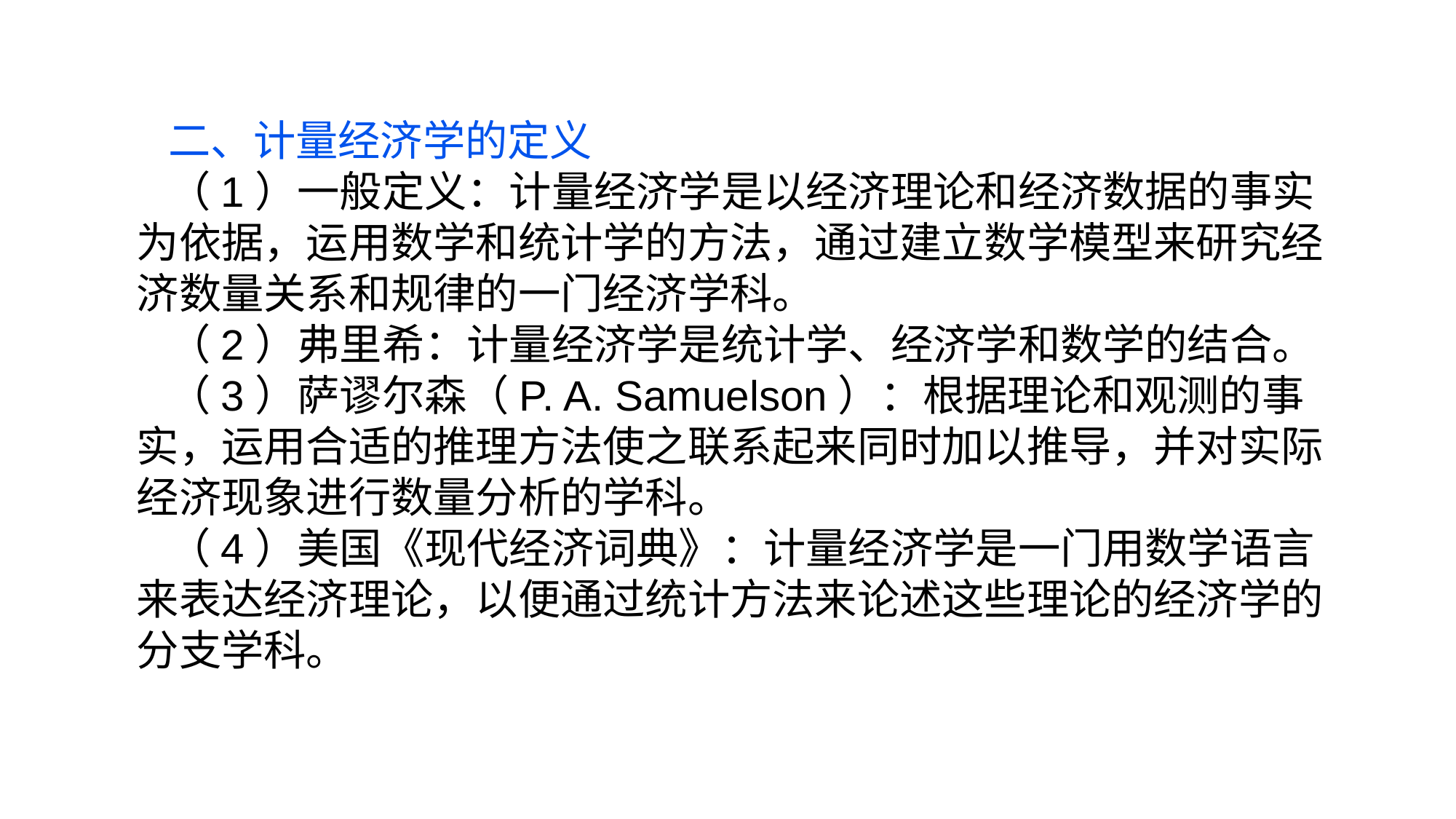

二、计量经济学的定义
（1）一般定义：计量经济学是以经济理论和经济数据的事实为依据，运用数学和统计学的方法，通过建立数学模型来研究经济数量关系和规律的一门经济学科。（2）弗里希：计量经济学是统计学、经济学和数学的结合。（3）萨谬尔森（P. A. Samuelson）：根据理论和观测的事实，运用合适的推理方法使之联系起来同时加以推导，并对实际经济现象进行数量分析的学科。（4）美国《现代经济词典》：计量经济学是一门用数学语言来表达经济理论，以便通过统计方法来论述这些理论的经济学的分支学科。